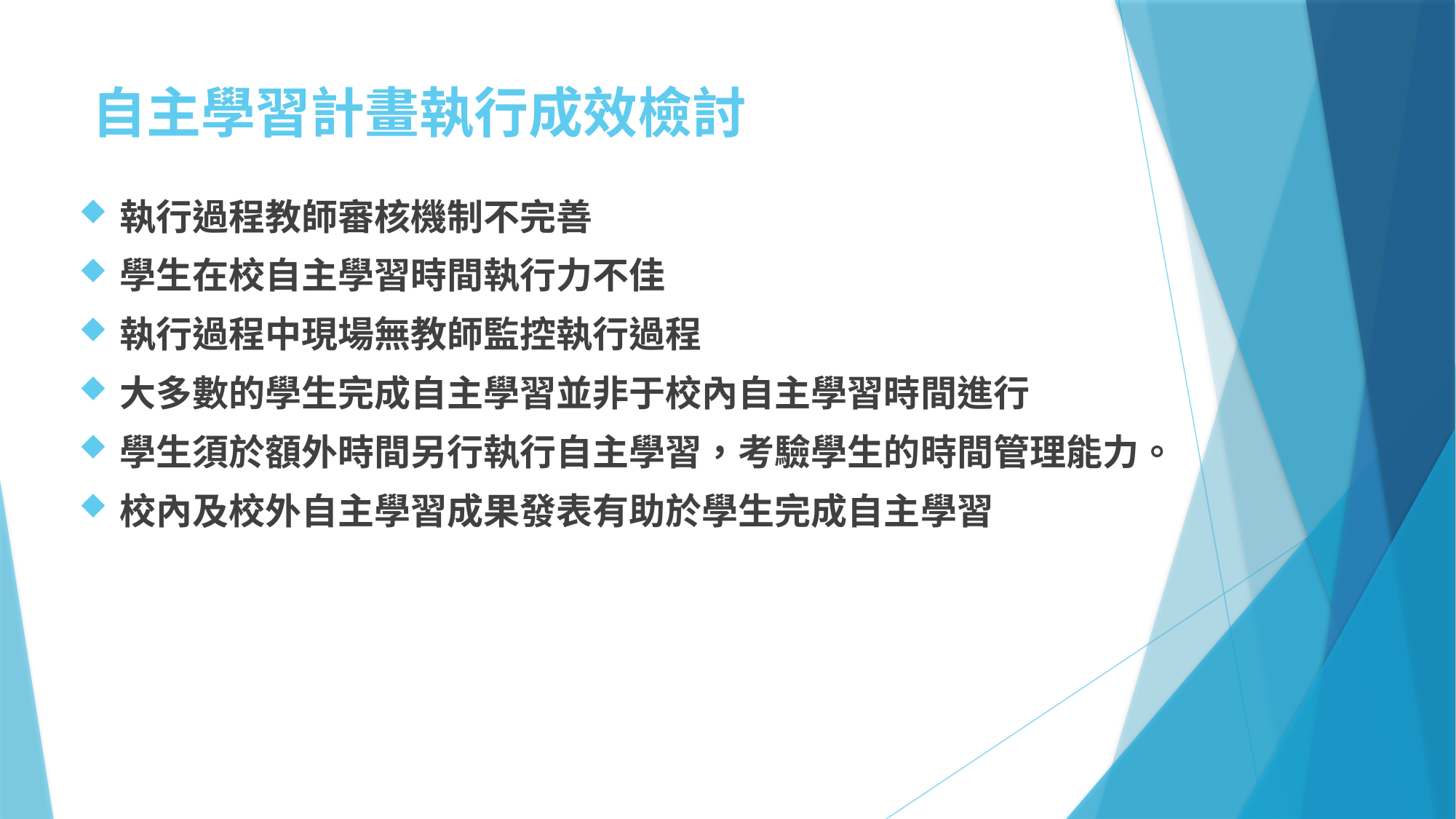

# 自主學習計畫執行成效檢討
執行過程教師審核機制不完善
學生在校自主學習時間執行力不佳
執行過程中現場無教師監控執行過程
大多數的學生完成自主學習並非于校內自主學習時間進行
學生須於額外時間另行執行自主學習，考驗學生的時間管理能力。
校內及校外自主學習成果發表有助於學生完成自主學習